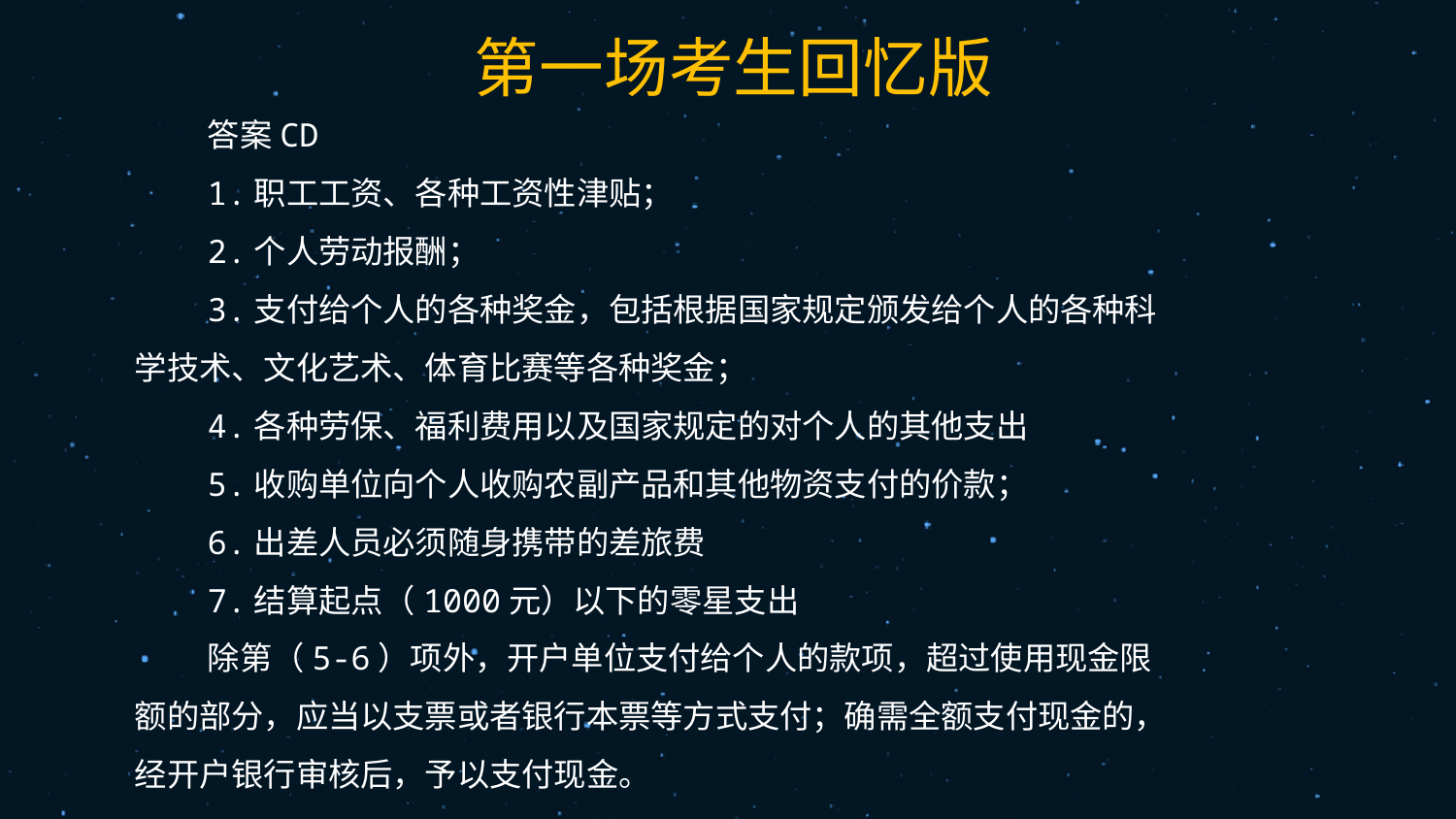

12
答案CD
1.职工工资、各种工资性津贴；
2.个人劳动报酬；
3.支付给个人的各种奖金，包括根据国家规定颁发给个人的各种科学技术、文化艺术、体育比赛等各种奖金；
4.各种劳保、福利费用以及国家规定的对个人的其他支出
5.收购单位向个人收购农副产品和其他物资支付的价款；
6.出差人员必须随身携带的差旅费
7.结算起点（1000元）以下的零星支出
除第（5-6）项外，开户单位支付给个人的款项，超过使用现金限额的部分，应当以支票或者银行本票等方式支付；确需全额支付现金的，经开户银行审核后，予以支付现金。